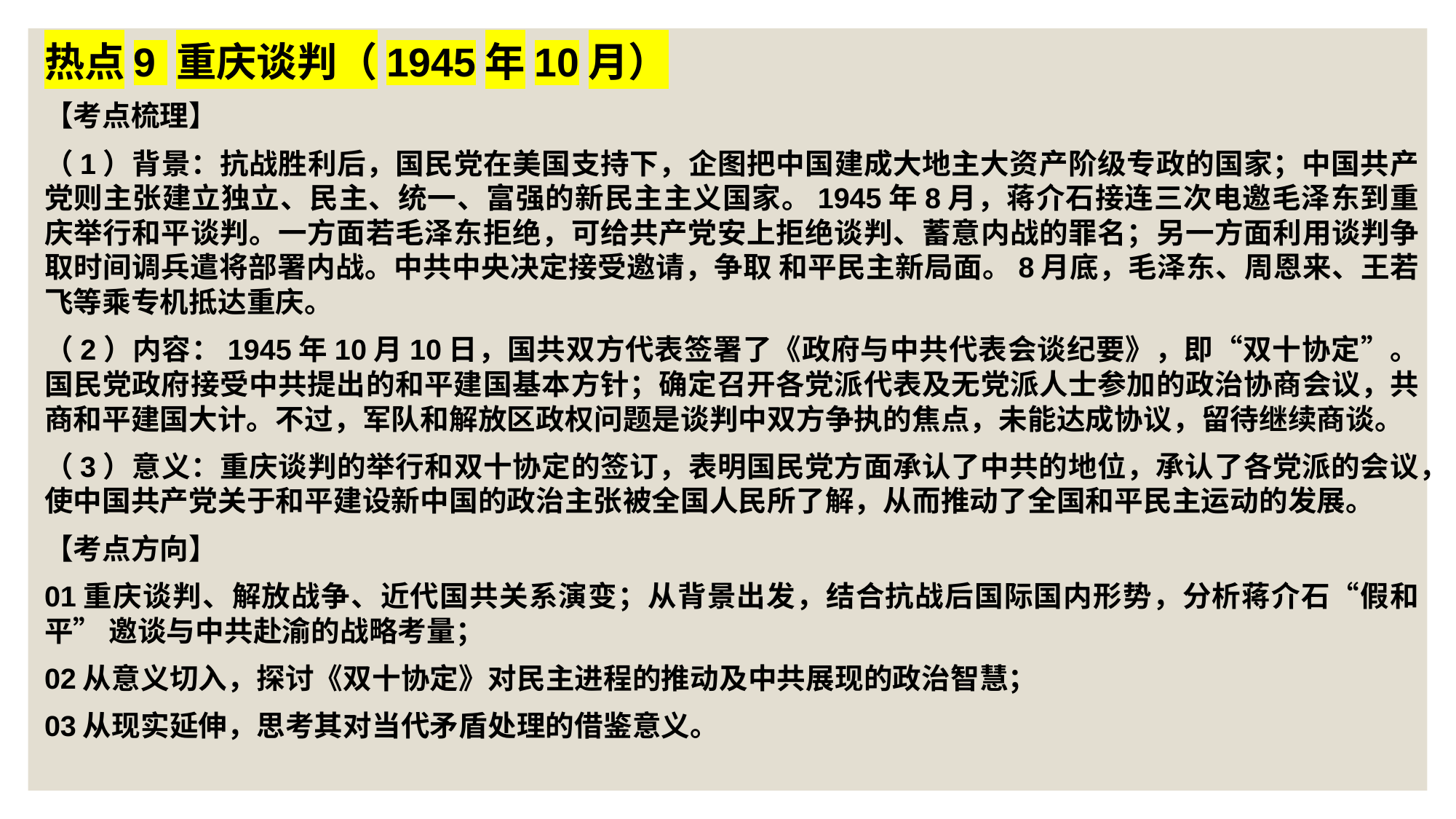

热点9 重庆谈判（1945年10月）
【考点梳理】
（1）背景：抗战胜利后，国民党在美国支持下，企图把中国建成大地主大资产阶级专政的国家；中国共产党则主张建立独立、民主、统一、富强的新民主主义国家。1945年8月，蒋介石接连三次电邀毛泽东到重庆举行和平谈判。一方面若毛泽东拒绝，可给共产党安上拒绝谈判、蓄意内战的罪名；另一方面利用谈判争取时间调兵遣将部署内战。中共中央决定接受邀请，争取 和平民主新局面。8月底，毛泽东、周恩来、王若飞等乘专机抵达重庆。
（2）内容：1945年10月10日，国共双方代表签署了《政府与中共代表会谈纪要》，即“双十协定”。国民党政府接受中共提出的和平建国基本方针；确定召开各党派代表及无党派人士参加的政治协商会议，共商和平建国大计。不过，军队和解放区政权问题是谈判中双方争执的焦点，未能达成协议，留待继续商谈。
（3）意义：重庆谈判的举行和双十协定的签订，表明国民党方面承认了中共的地位，承认了各党派的会议，使中国共产党关于和平建设新中国的政治主张被全国人民所了解，从而推动了全国和平民主运动的发展。
【考点方向】
01重庆谈判、解放战争、近代国共关系演变；从背景出发，结合抗战后国际国内形势，分析蒋介石“假和平” 邀谈与中共赴渝的战略考量；
02从意义切入，探讨《双十协定》对民主进程的推动及中共展现的政治智慧；
03从现实延伸，思考其对当代矛盾处理的借鉴意义。‌